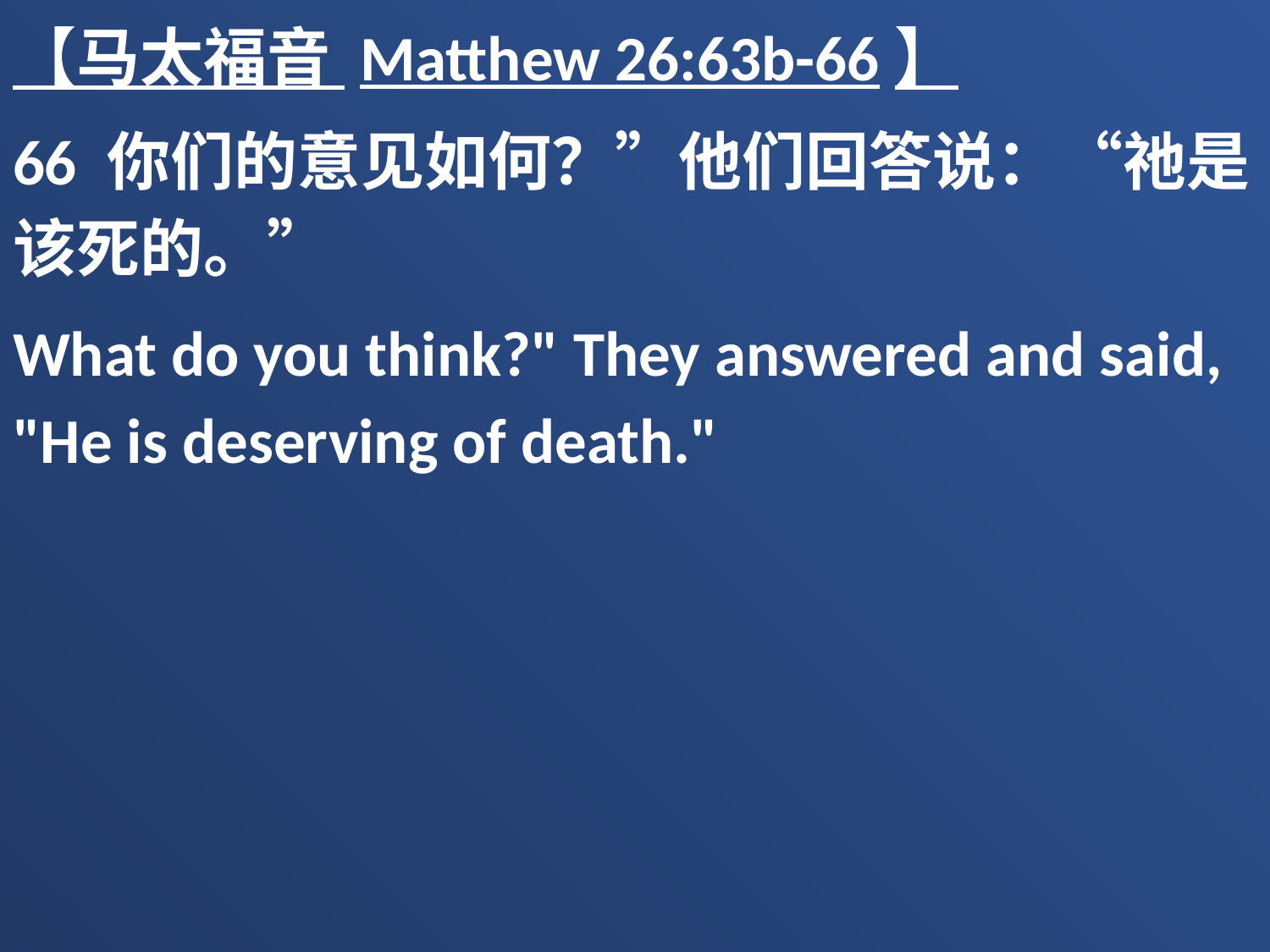

【马太福音 Matthew 26:63b-66】
66 你们的意见如何？”他们回答说：“祂是该死的。”
What do you think?" They answered and said, "He is deserving of death."